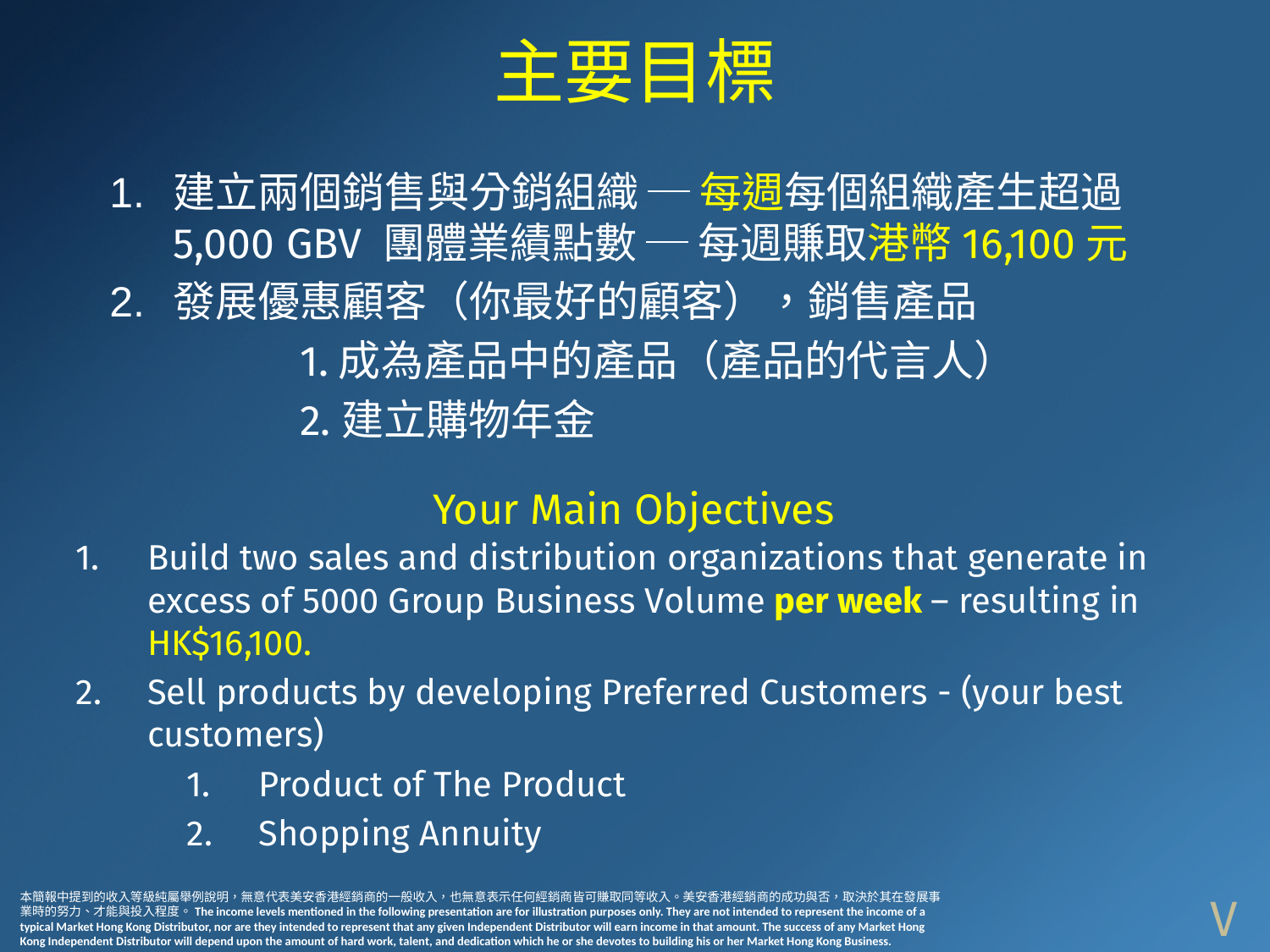

主要目標
建立兩個銷售與分銷組織 ─ 每週每個組織產生超過5,000 GBV 團體業績點數 ─ 每週賺取港幣16,100元
發展優惠顧客（你最好的顧客），銷售產品
		1.成為產品中的產品（產品的代言人）
		2.建立購物年金
Your Main Objectives
Build two sales and distribution organizations that generate in excess of 5000 Group Business Volume per week – resulting in HK$16,100.
Sell products by developing Preferred Customers - (your best customers)
Product of The Product
Shopping Annuity
V
本簡報中提到的收入等級純屬舉例說明，無意代表美安香港經銷商的一般收入，也無意表示任何經銷商皆可賺取同等收入。美安香港經銷商的成功與否，取決於其在發展事業時的努力、才能與投入程度。The income levels mentioned in the following presentation are for illustration purposes only. They are not intended to represent the income of a typical Market Hong Kong Distributor, nor are they intended to represent that any given Independent Distributor will earn income in that amount. The success of any Market Hong Kong Independent Distributor will depend upon the amount of hard work, talent, and dedication which he or she devotes to building his or her Market Hong Kong Business.